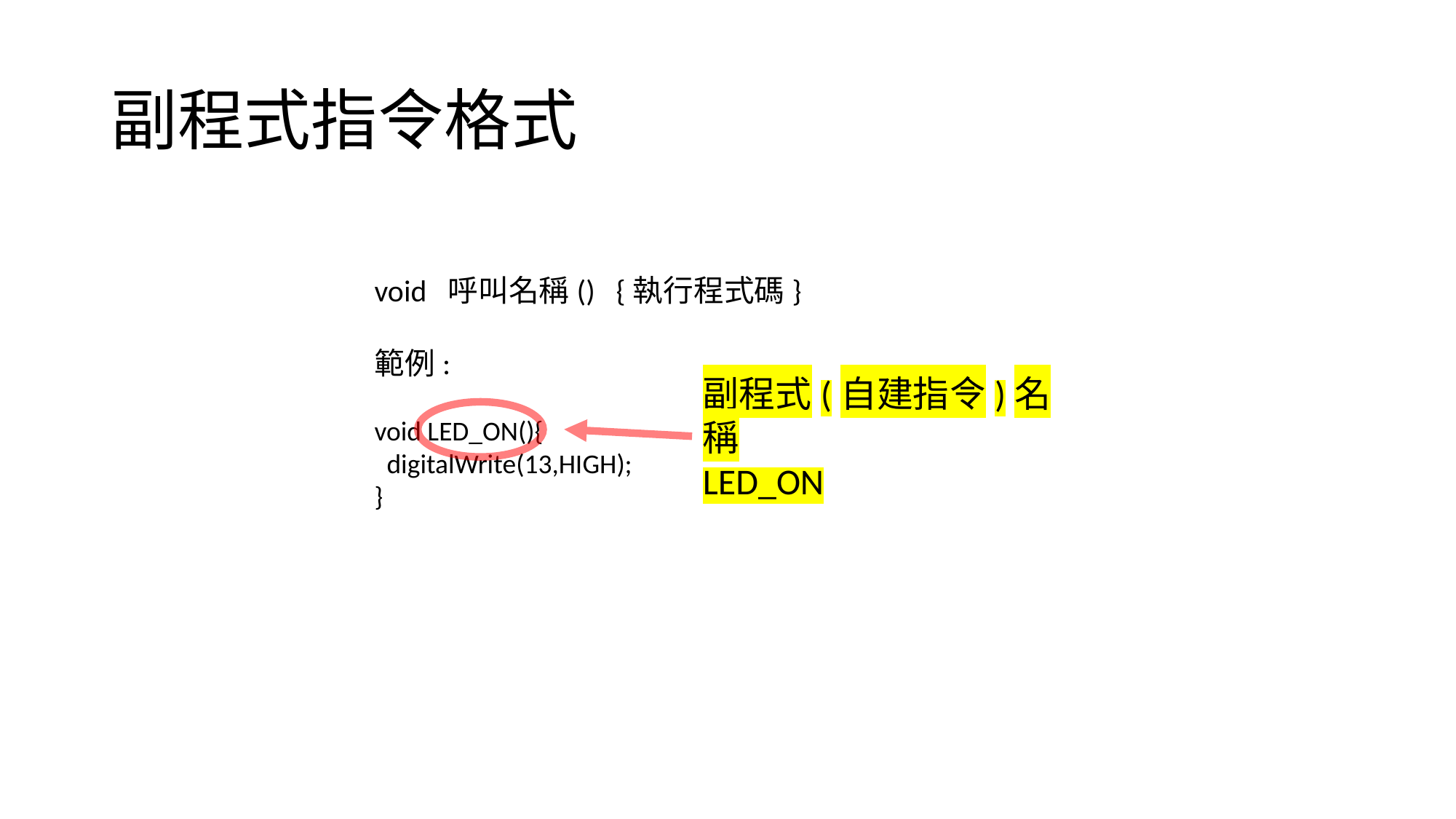

# 副程式指令格式
void  呼叫名稱()   {執行程式碼}

範例:

void LED_ON(){
  digitalWrite(13,HIGH);
}
副程式(自建指令)名稱
LED_ON